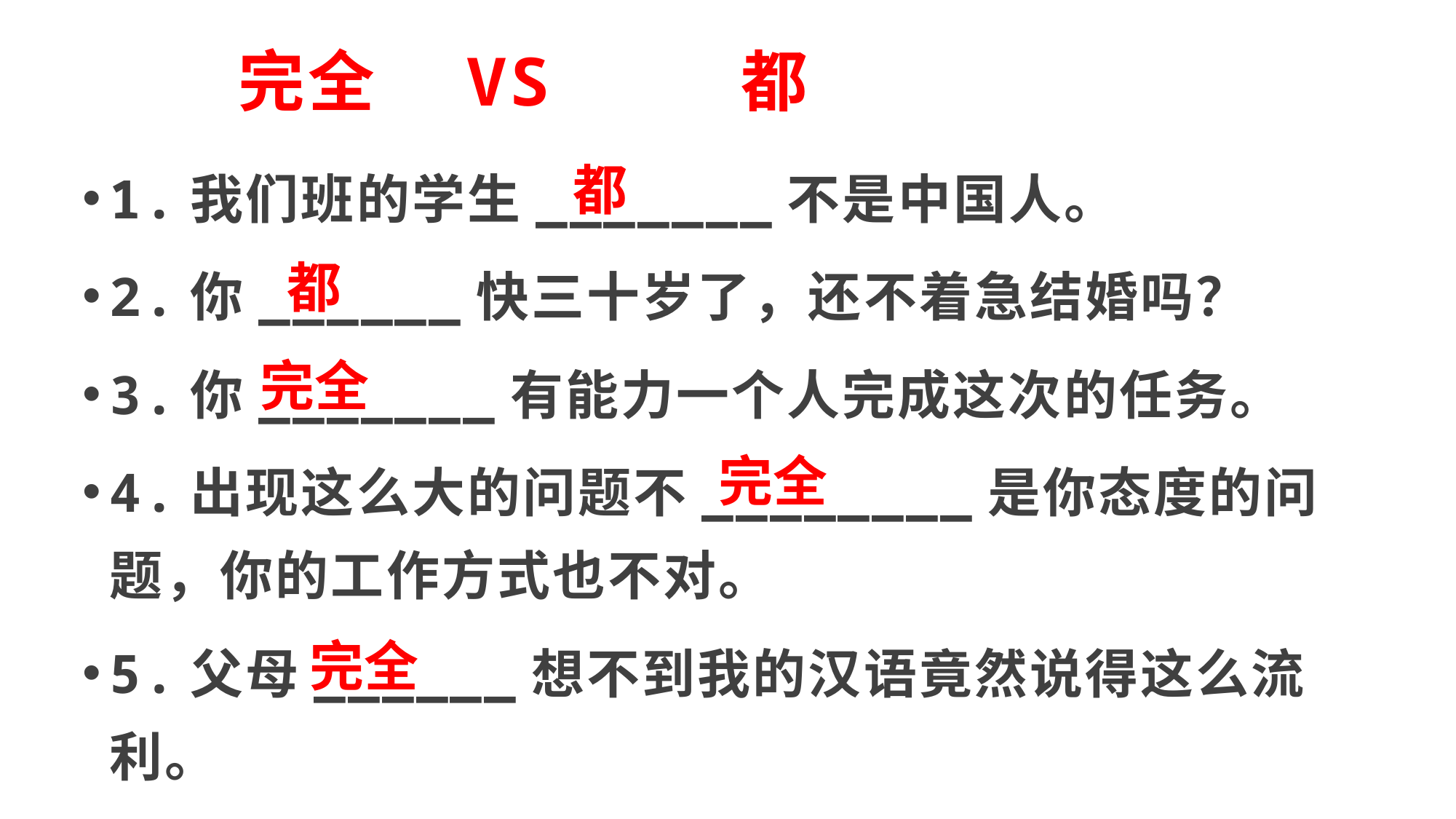

# 完全    VS    都
1.我们班的学生_______不是中国人。
2.你______快三十岁了，还不着急结婚吗？
3.你_______有能力一个人完成这次的任务。
4.出现这么大的问题不________是你态度的问题，你的工作方式也不对。
5.父母______想不到我的汉语竟然说得这么流利。

都
都
完全
完全
完全